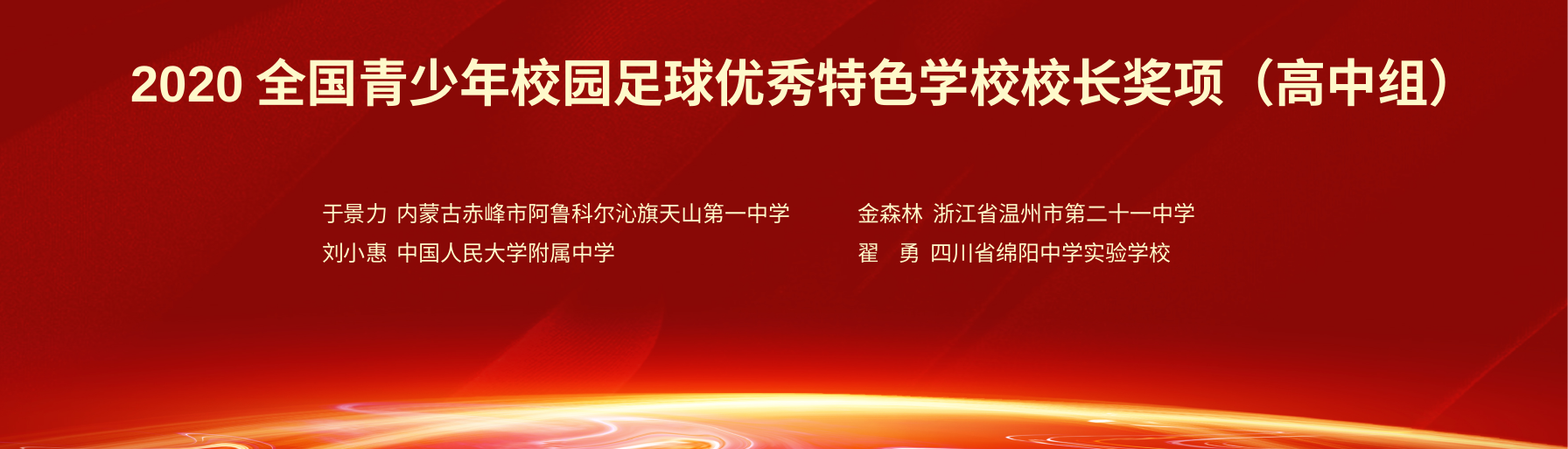

2020全国青少年校园足球优秀特色学校校长奖项（高中组）
于景力  内蒙古赤峰市阿鲁科尔沁旗天山第一中学
刘小惠  中国人民大学附属中学
金森林  浙江省温州市第二十一中学
翟    勇  四川省绵阳中学实验学校